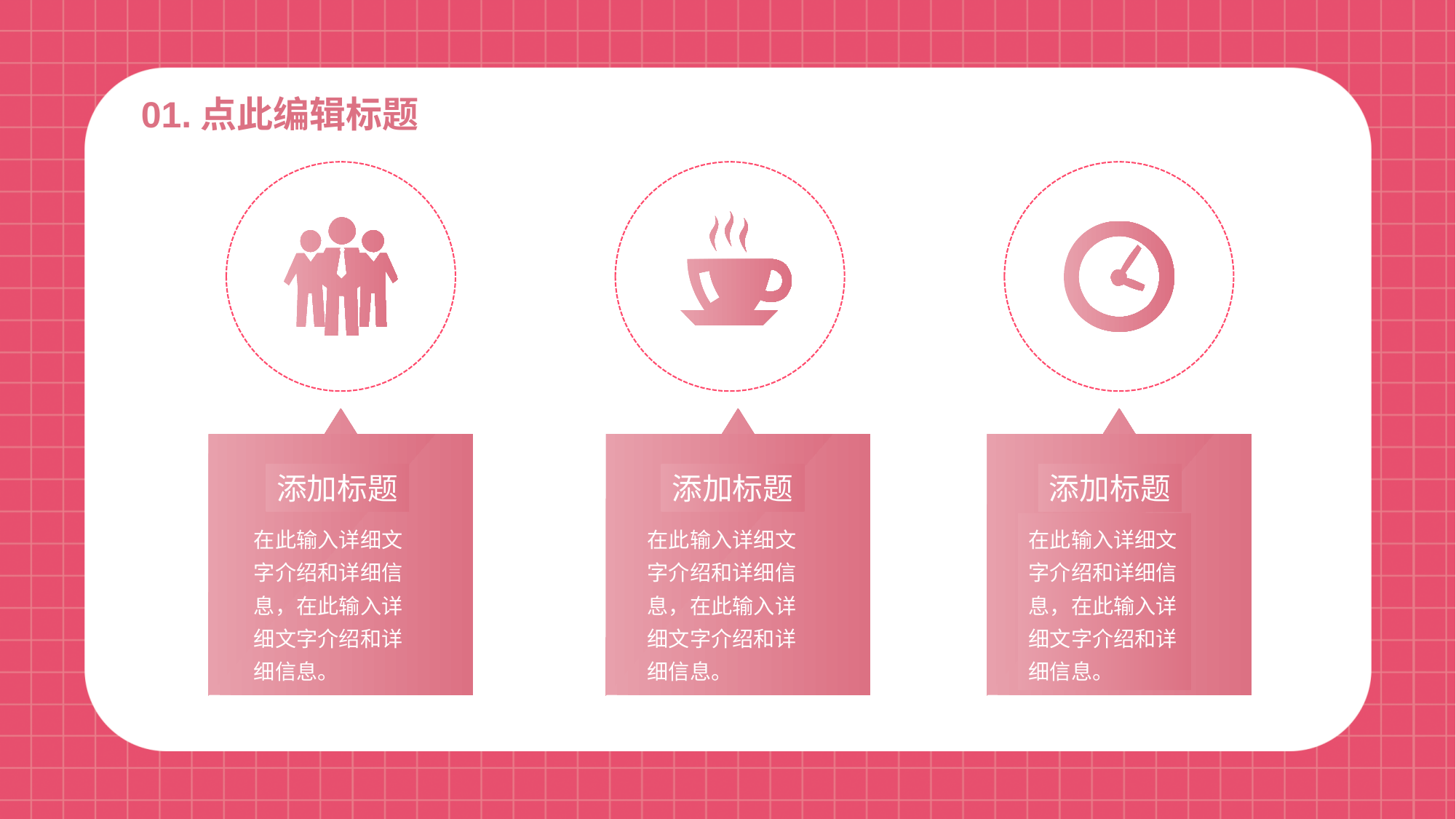

01.点此编辑标题

添加标题
在此输入详细文字介绍和详细信息，在此输入详细文字介绍和详细信息。

添加标题
在此输入详细文字介绍和详细信息，在此输入详细文字介绍和详细信息。

添加标题
在此输入详细文字介绍和详细信息，在此输入详细文字介绍和详细信息。